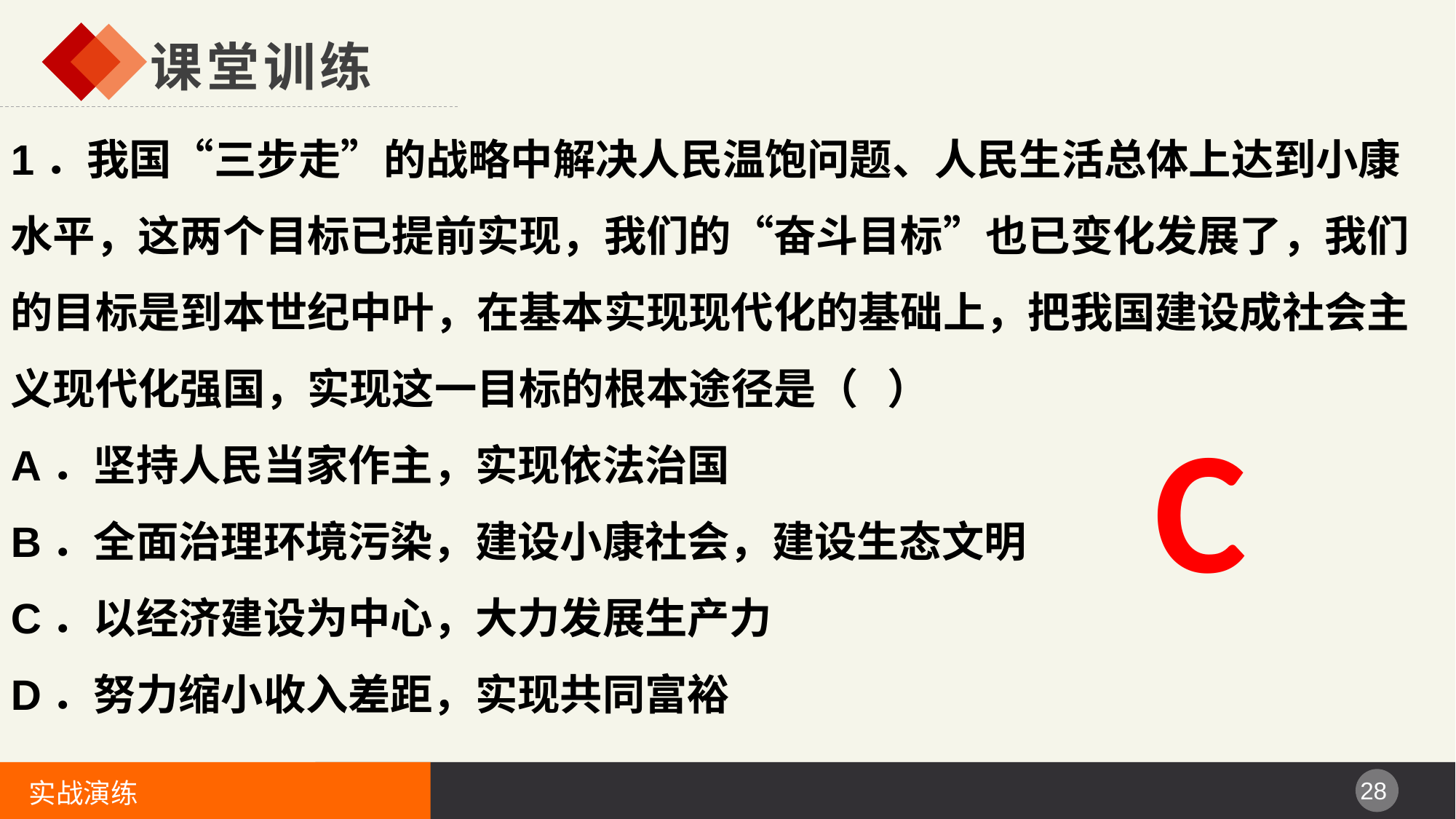

课堂训练

1．我国“三步走”的战略中解决人民温饱问题、人民生活总体上达到小康水平，这两个目标已提前实现，我们的“奋斗目标”也已变化发展了，我们的目标是到本世纪中叶，在基本实现现代化的基础上，把我国建设成社会主义现代化强国，实现这一目标的根本途径是（   ）
A．坚持人民当家作主，实现依法治国
B．全面治理环境污染，建设小康社会，建设生态文明
C．以经济建设为中心，大力发展生产力
D．努力缩小收入差距，实现共同富裕
C
实战演练